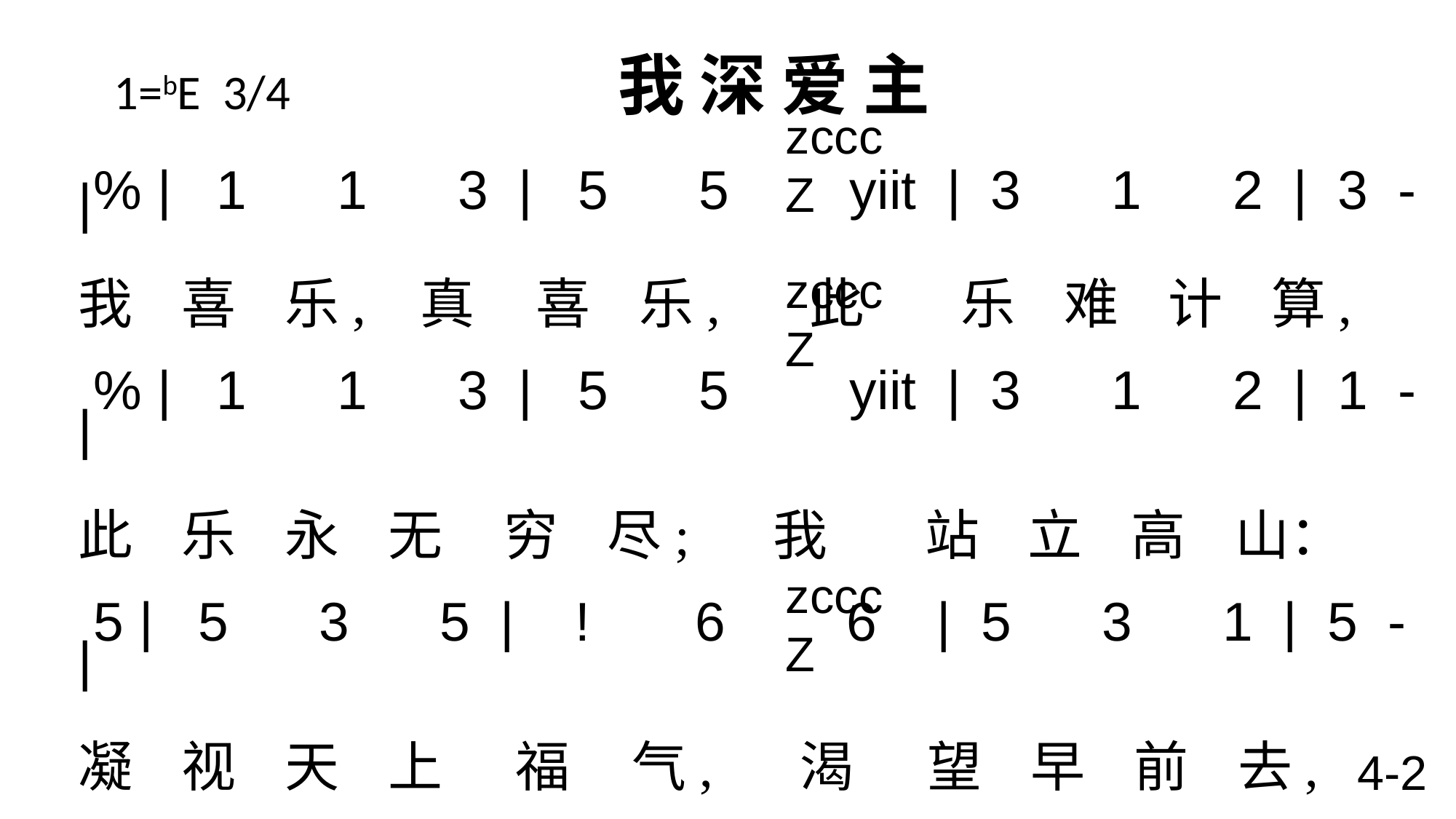

# 1=bE  3/4                     我 深 爱 主
zcccZ
 % |   1      1      3  |   5      5        yiit  |  3      1      2  |  3  - |
我    喜    乐,   真     喜    乐,     此        乐    难    计    算,
 % |   1      1      3  |   5      5        yiit  |  3      1      2  |  1  - |
此    乐    永    无     穷    尽;     我        站    立    高    山：
 5 |   5      3      5  |    !       6        6    |  5      3      1  |  5  - |
凝    视    天    上      福     气,     渴      望    早    前    去,
 % |   1      1      3  |   5      5        yiit  |  3      1      2  |  1  - \
与    耶    稣    及     天    使      并        亲    友    欢    聚。
zcccZ
zcccZ
4-2